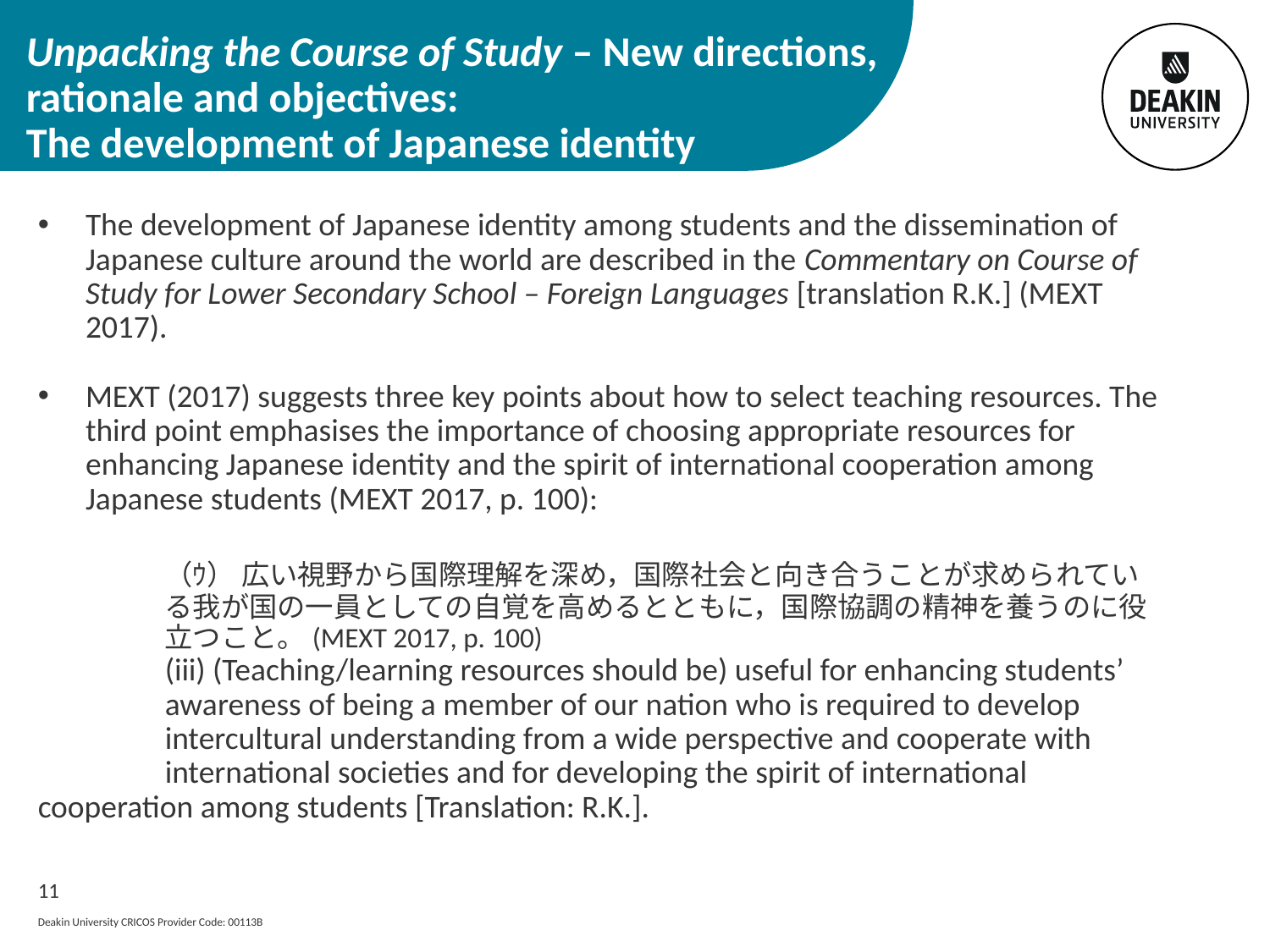

# Unpacking the Course of Study – New directions, rationale and objectives: The development of Japanese identity
The development of Japanese identity among students and the dissemination of Japanese culture around the world are described in the Commentary on Course of Study for Lower Secondary School – Foreign Languages [translation R.K.] (MEXT 2017).

MEXT (2017) suggests three key points about how to select teaching resources. The third point emphasises the importance of choosing appropriate resources for enhancing Japanese identity and the spirit of international cooperation among Japanese students (MEXT 2017, p. 100):

 	（ｳ） 広い視野から国際理解を深め，国際社会と向き合うことが求められてい	る我が国の一員としての自覚を高めるとともに，国際協調の精神を養うのに役	立つこと。(MEXT 2017, p. 100)
	(iii) (Teaching/learning resources should be) useful for enhancing students’ 	awareness of being a member of our nation who is required to develop 	intercultural understanding from a wide perspective and cooperate with 	international societies and for developing the spirit of international 	cooperation among students [Translation: R.K.].
11
Deakin University CRICOS Provider Code: 00113B